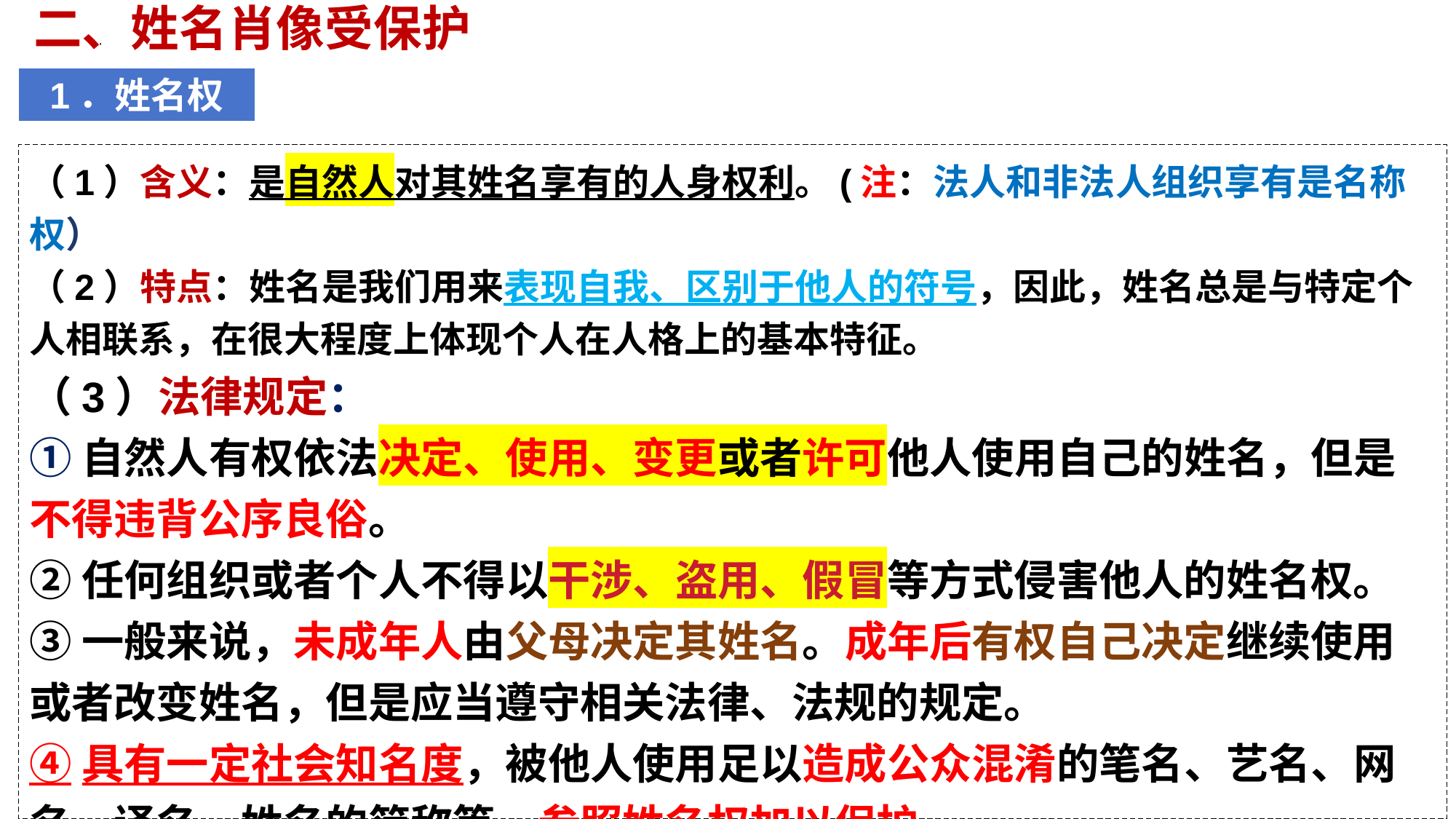

二、姓名肖像受保护
1．姓名权
（1）含义：是自然人对其姓名享有的人身权利。(注：法人和非法人组织享有是名称权）
（2）特点：姓名是我们用来表现自我、区别于他人的符号，因此，姓名总是与特定个人相联系，在很大程度上体现个人在人格上的基本特征。
（3）法律规定：
①自然人有权依法决定、使用、变更或者许可他人使用自己的姓名，但是不得违背公序良俗。
②任何组织或者个人不得以干涉、盗用、假冒等方式侵害他人的姓名权。
③一般来说，未成年人由父母决定其姓名。成年后有权自己决定继续使用或者改变姓名，但是应当遵守相关法律、法规的规定。
④具有一定社会知名度，被他人使用足以造成公众混淆的笔名、艺名、网名、译名、姓名的简称等，参照姓名权加以保护。